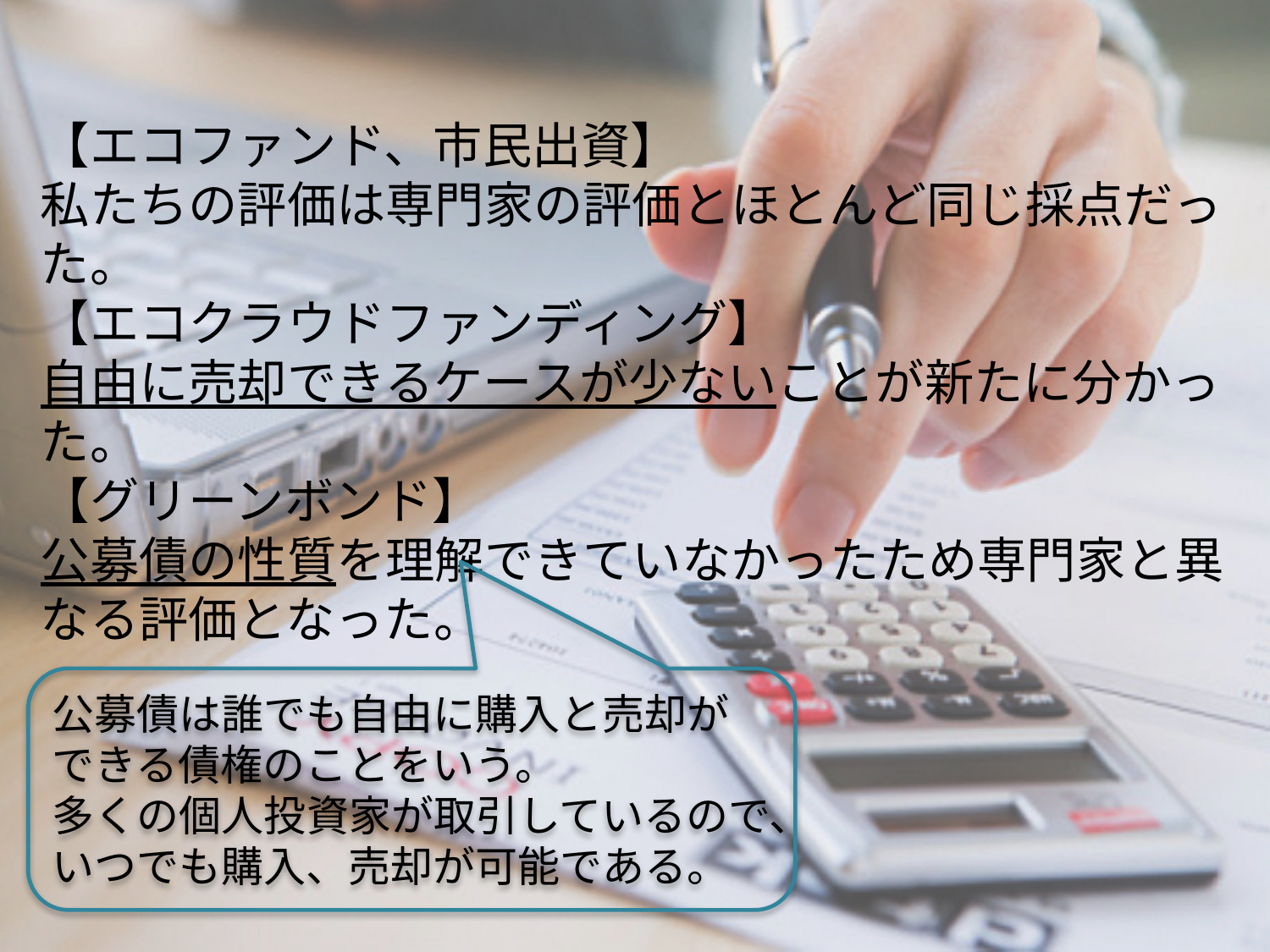

【エコファンド、市民出資】
私たちの評価は専門家の評価とほとんど同じ採点だった。
【エコクラウドファンディング】
自由に売却できるケースが少ないことが新たに分かった。
【グリーンボンド】
公募債の性質を理解できていなかったため専門家と異なる評価となった。
公募債は誰でも自由に購入と売却ができる債権のことをいう。
多くの個人投資家が取引しているので、いつでも購入、売却が可能である。